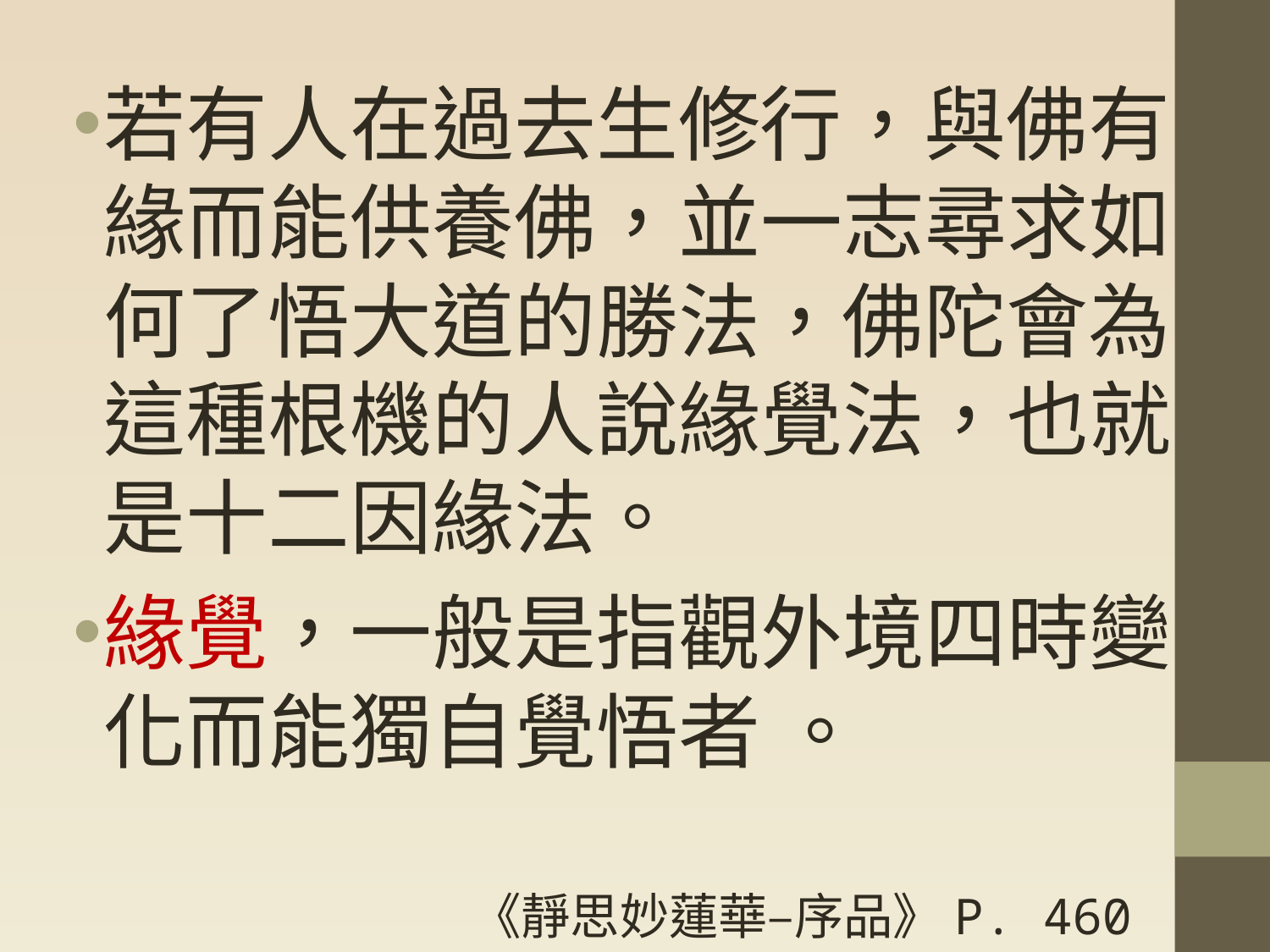

若有人在過去生修行，與佛有緣而能供養佛，並一志尋求如何了悟大道的勝法，佛陀會為這種根機的人說緣覺法，也就是十二因緣法。
緣覺，一般是指觀外境四時變化而能獨自覺悟者 。
《靜思妙蓮華–序品》P. 460